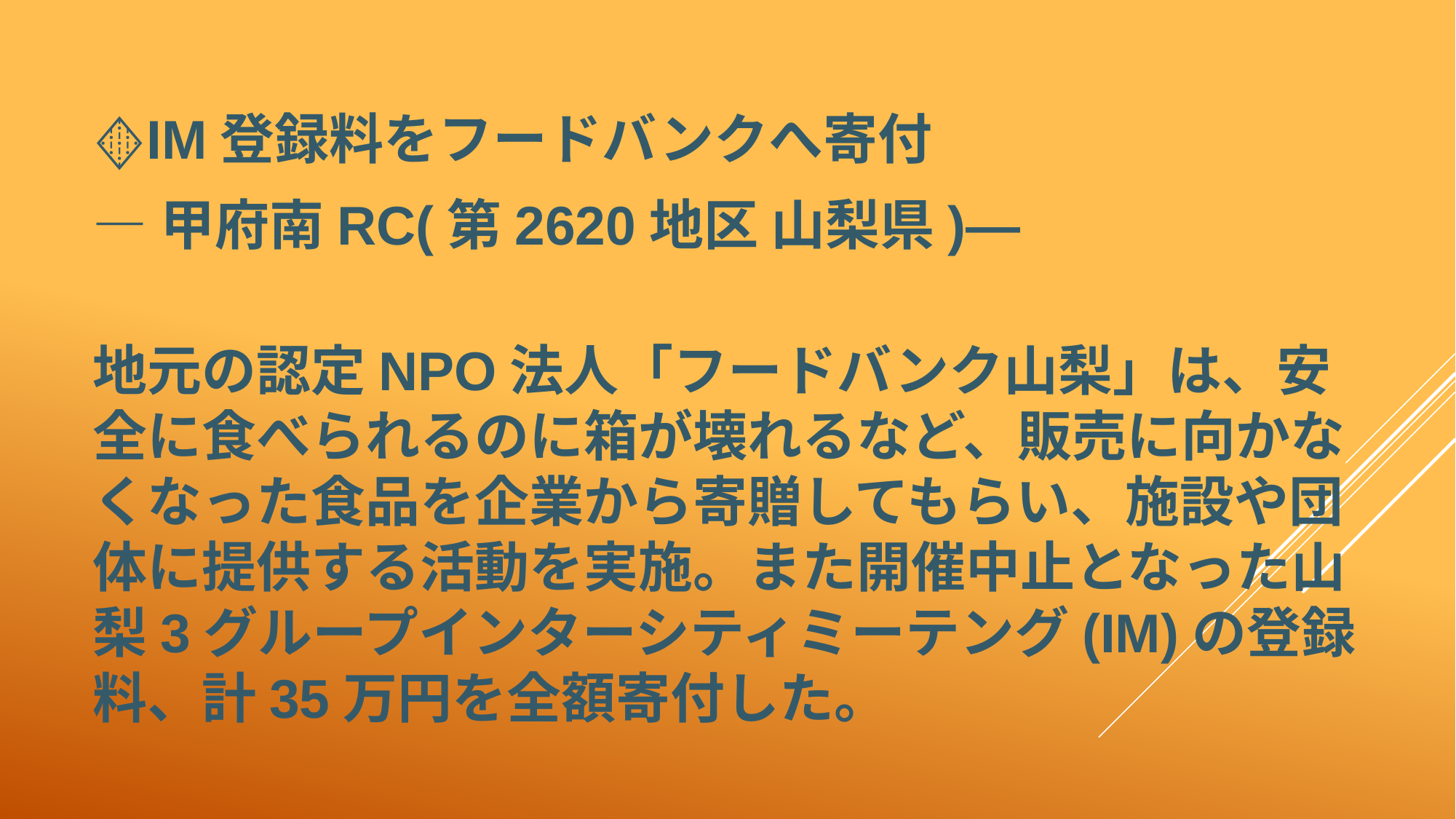

🔶IM登録料をフードバンクへ寄付
―甲府南RC(第2620地区 山梨県)―

地元の認定NPO法人「フードバンク山梨」は、安全に食べられるのに箱が壊れるなど、販売に向かなくなった食品を企業から寄贈してもらい、施設や団体に提供する活動を実施。また開催中止となった山梨3グループインターシティミーテング(IM)の登録料、計35万円を全額寄付した。